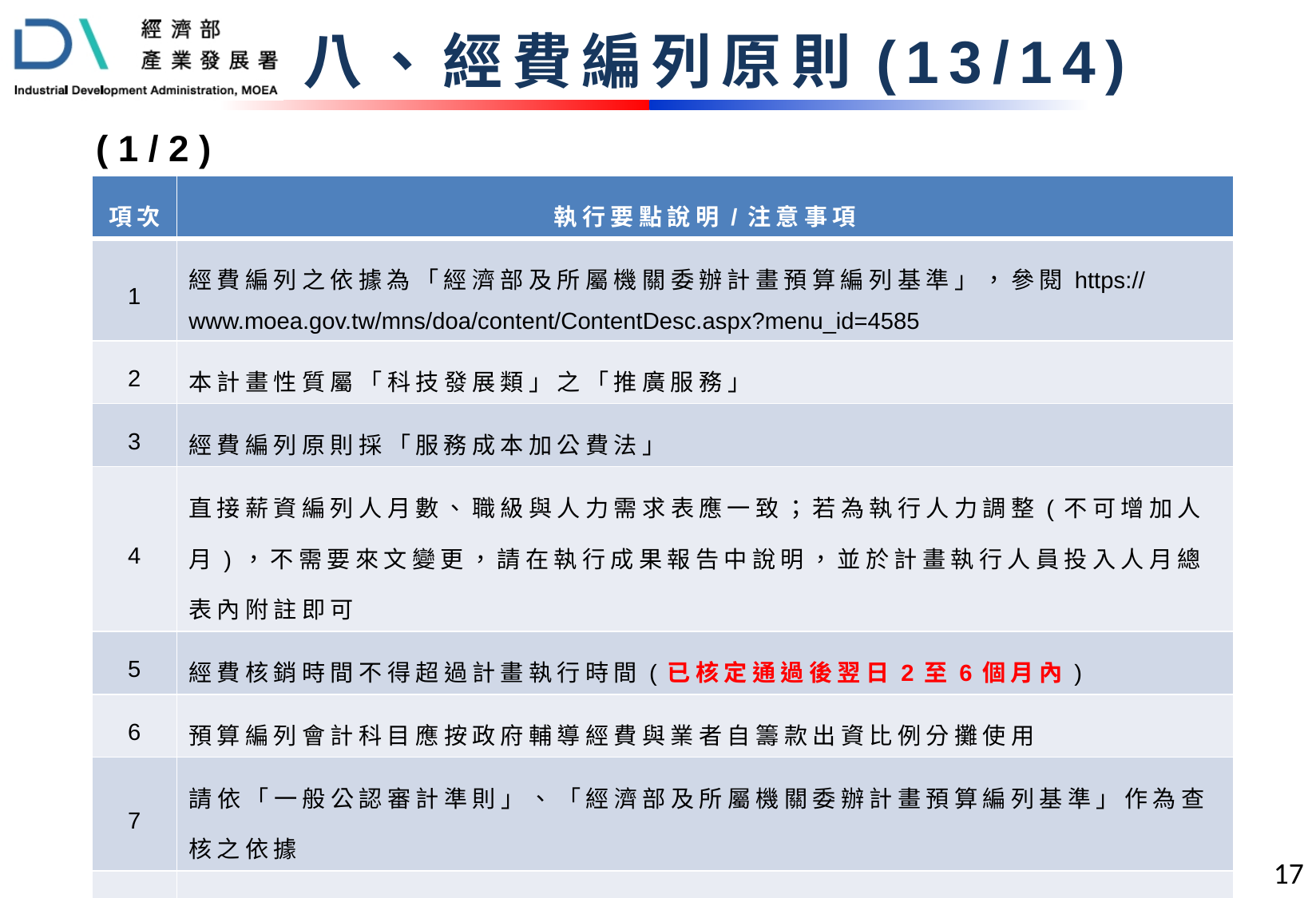

八、經費編列原則(13/14)
(1/2)
| 項次 | 執行要點說明/注意事項 |
| --- | --- |
| 1 | 經費編列之依據為「經濟部及所屬機關委辦計畫預算編列基準」，參閱https://www.moea.gov.tw/mns/doa/content/ContentDesc.aspx?menu\_id=4585 |
| 2 | 本計畫性質屬「科技發展類」之「推廣服務」 |
| 3 | 經費編列原則採「服務成本加公費法」 |
| 4 | 直接薪資編列人月數、職級與人力需求表應一致；若為執行人力調整(不可增加人月)，不需要來文變更，請在執行成果報告中說明，並於計畫執行人員投入人月總表內附註即可 |
| 5 | 經費核銷時間不得超過計畫執行時間(已核定通過後翌日2至6個月內) |
| 6 | 預算編列會計科目應按政府輔導經費與業者自籌款出資比例分攤使用 |
| 7 | 請依「一般公認審計準則」、「經濟部及所屬機關委辦計畫預算編列基準」作為查核之依據 |
| 8 | 財團法人精密機械研究發展中心及政府審計、會計人員得以調閱查核有關之憑證、相關資料 |